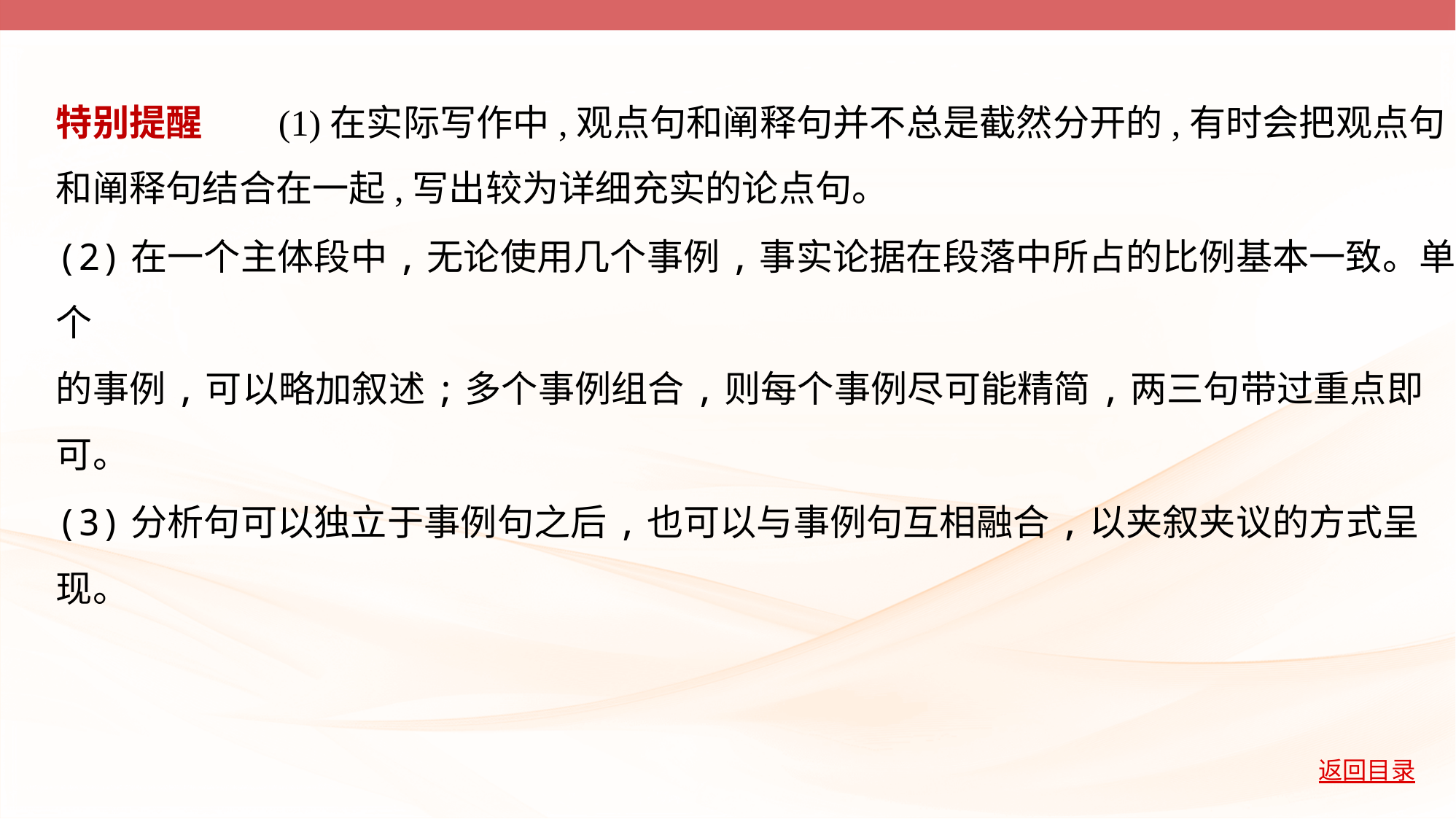

特别提醒        (1)在实际写作中,观点句和阐释句并不总是截然分开的,有时会把观点句
和阐释句结合在一起,写出较为详细充实的论点句。
(2)在一个主体段中,无论使用几个事例,事实论据在段落中所占的比例基本一致。单个
的事例,可以略加叙述;多个事例组合,则每个事例尽可能精简,两三句带过重点即可。
(3)分析句可以独立于事例句之后,也可以与事例句互相融合,以夹叙夹议的方式呈现。